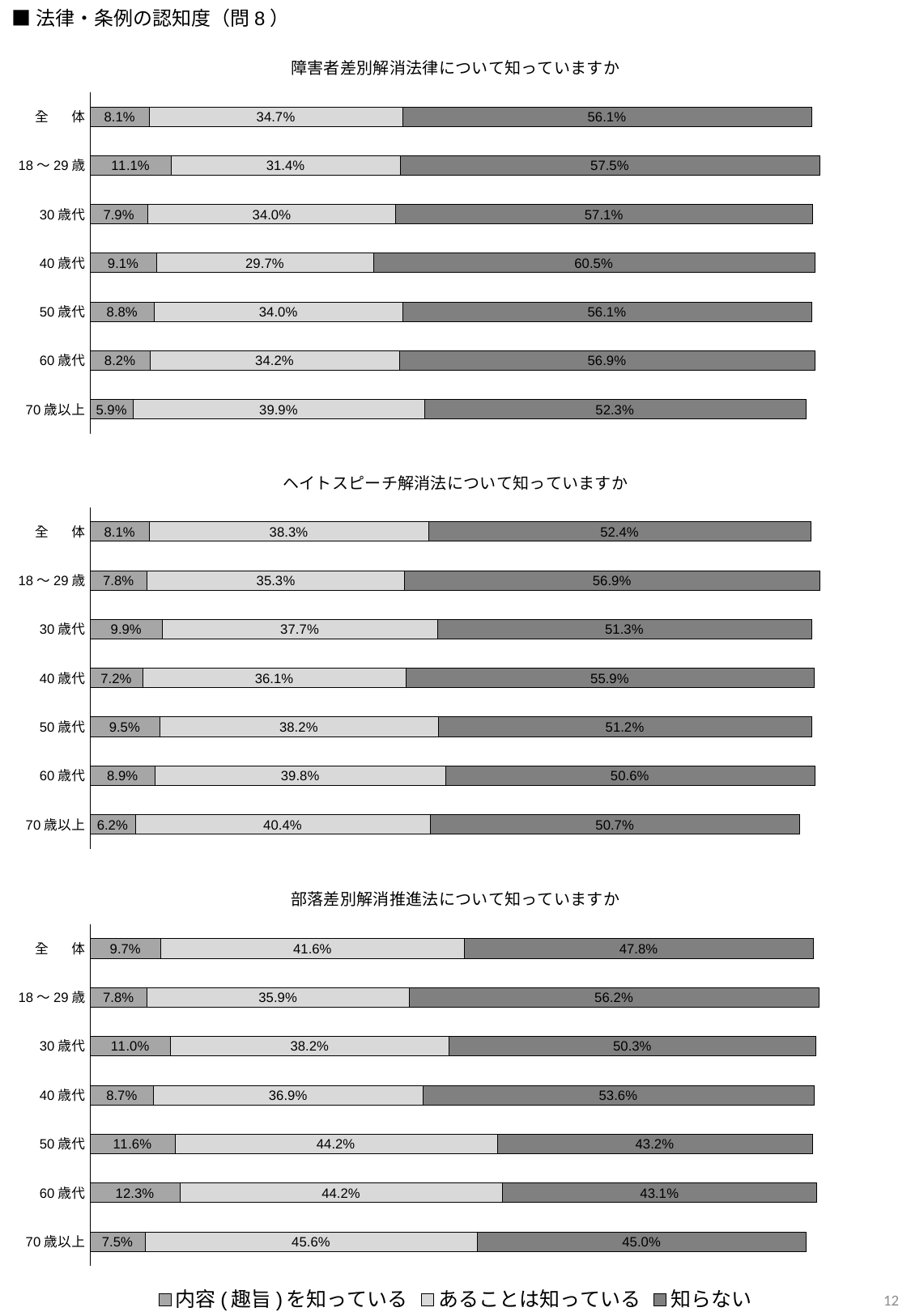

■法律・条例の認知度（問8）

### Chart: 障害者差別解消法律について知っていますか

| Category | 内容(趣旨)を知っている | あることは知っている | 知らない |
|---|---|---|---|
| 全      体 | 8.1 | 34.7 | 56.1 |
| 18～29歳 | 11.1 | 31.4 | 57.5 |
| 30歳代 | 7.9 | 34.0 | 57.1 |
| 40歳代 | 9.1 | 29.7 | 60.5 |
| 50歳代 | 8.8 | 34.0 | 56.1 |
| 60歳代 | 8.2 | 34.2 | 56.9 |
| 70歳以上 | 5.9 | 39.9 | 52.3 |

### Chart: ヘイトスピーチ解消法について知っていますか

| Category | 内容(趣旨)を知っている | あることは知っている | 知らない |
|---|---|---|---|
| 全      体 | 8.1 | 38.3 | 52.4 |
| 18～29歳 | 7.8 | 35.3 | 56.9 |
| 30歳代 | 9.9 | 37.7 | 51.3 |
| 40歳代 | 7.2 | 36.1 | 55.9 |
| 50歳代 | 9.5 | 38.2 | 51.2 |
| 60歳代 | 8.9 | 39.8 | 50.6 |
| 70歳以上 | 6.2 | 40.4 | 50.7 |

### Chart: 部落差別解消推進法について知っていますか

| Category | 内容(趣旨)を知っている | あることは知っている | 知らない |
|---|---|---|---|
| 全      体 | 9.7 | 41.6 | 47.8 |
| 18～29歳 | 7.8 | 35.9 | 56.2 |
| 30歳代 | 11.0 | 38.2 | 50.3 |
| 40歳代 | 8.7 | 36.9 | 53.6 |
| 50歳代 | 11.6 | 44.2 | 43.2 |
| 60歳代 | 12.3 | 44.2 | 43.1 |
| 70歳以上 | 7.5 | 45.6 | 45.0 |
12